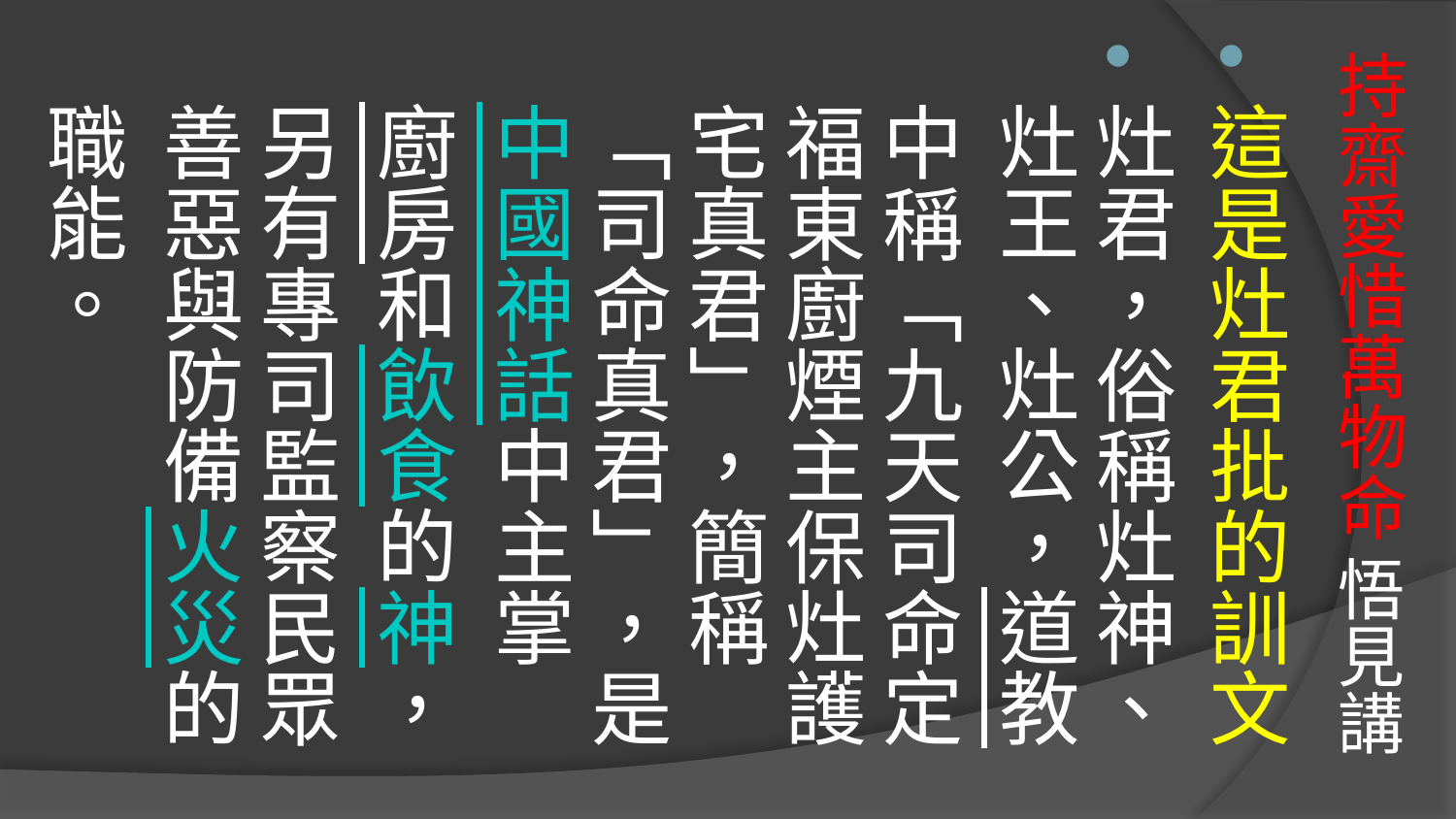

# 持齋愛惜萬物命 悟見講
這是灶君批的訓文
灶君，俗稱灶神、灶王、灶公，道教中稱「九天司命定福東廚煙主保灶護宅真君」，簡稱「司命真君」，是中國神話中主掌廚房和飲食的神，另有專司監察民眾善惡與防備火災的職能。